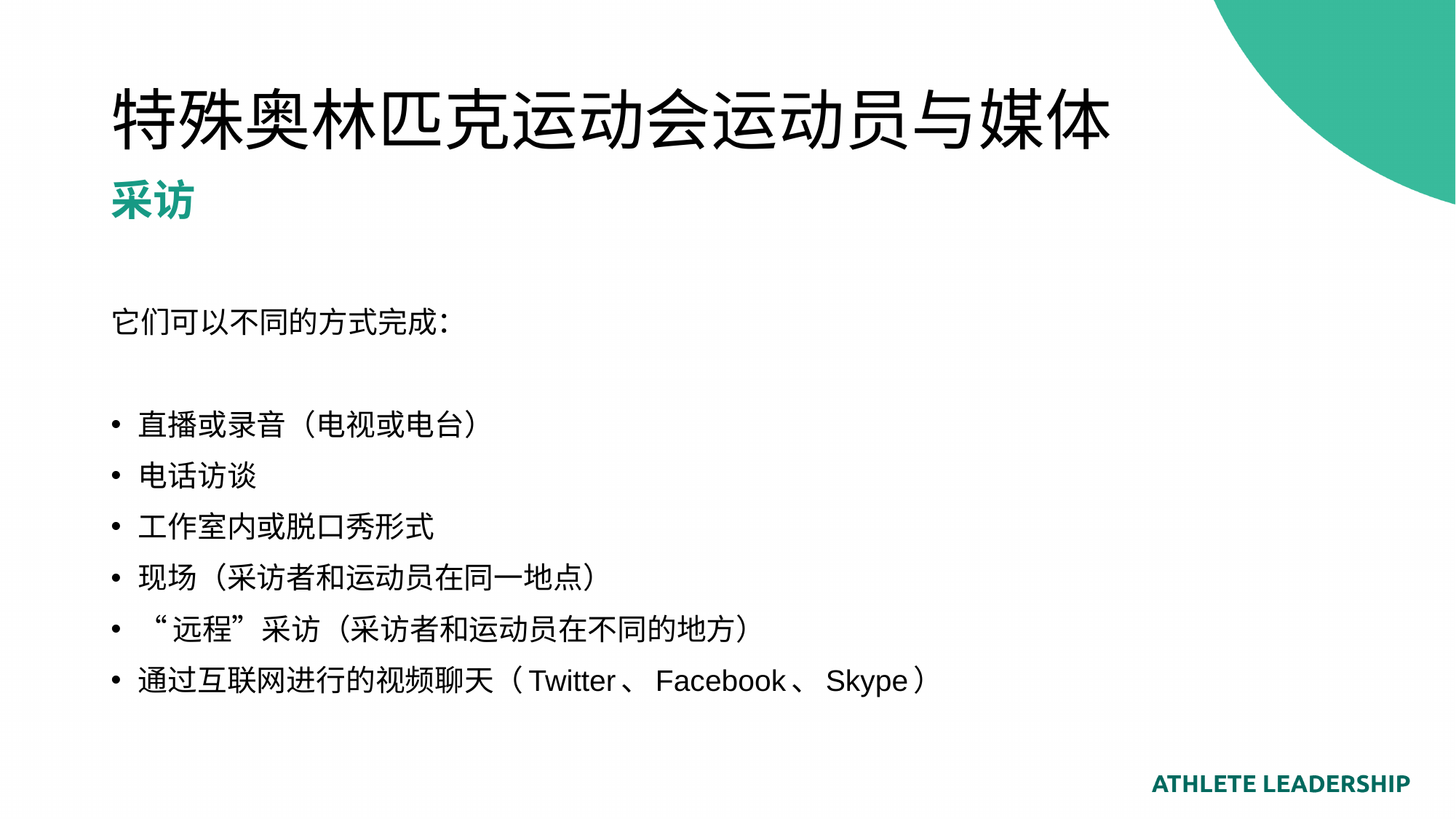

# 特殊奥林匹克运动会运动员与媒体
采访
它们可以不同的方式完成：

直播或录音（电视或电台）
电话访谈
工作室内或脱口秀形式
现场（采访者和运动员在同一地点）
“远程”采访（采访者和运动员在不同的地方）
通过互联网进行的视频聊天（Twitter、Facebook、Skype）